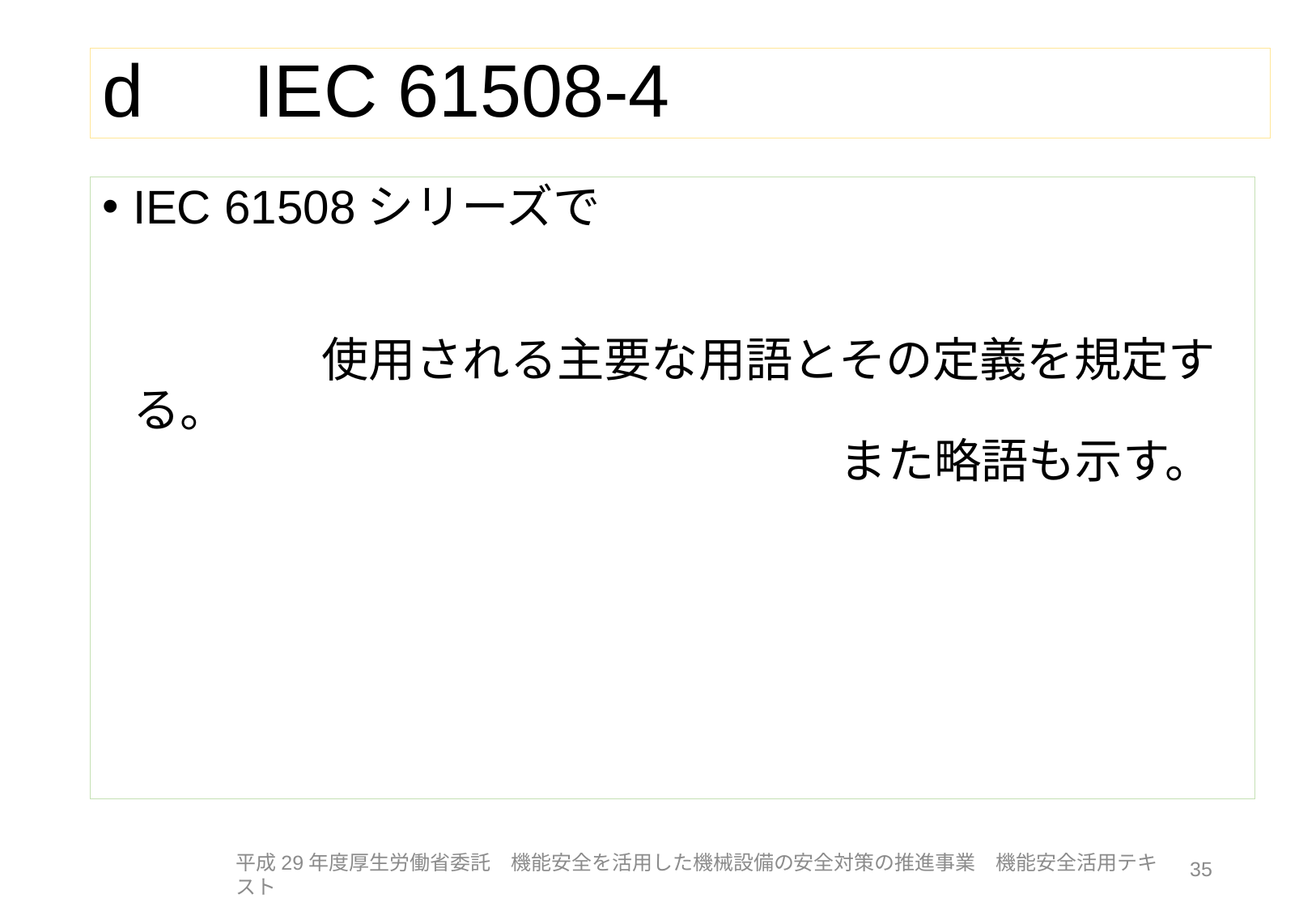

# d　IEC 61508-4
IEC 61508シリーズで　　　　　　　　　　　　　　　　　　　　　　　　　　　　　　　　　　　　　　　　　　　　　　　　　　　　　　　　　　　　　　　使用される主要な用語とその定義を規定する。　　　　　　　　　　　　　　　　　　　　　　　　　　　　　　　　　　　　また略語も示す。
平成29年度厚生労働省委託　機能安全を活用した機械設備の安全対策の推進事業　機能安全活用テキスト
35